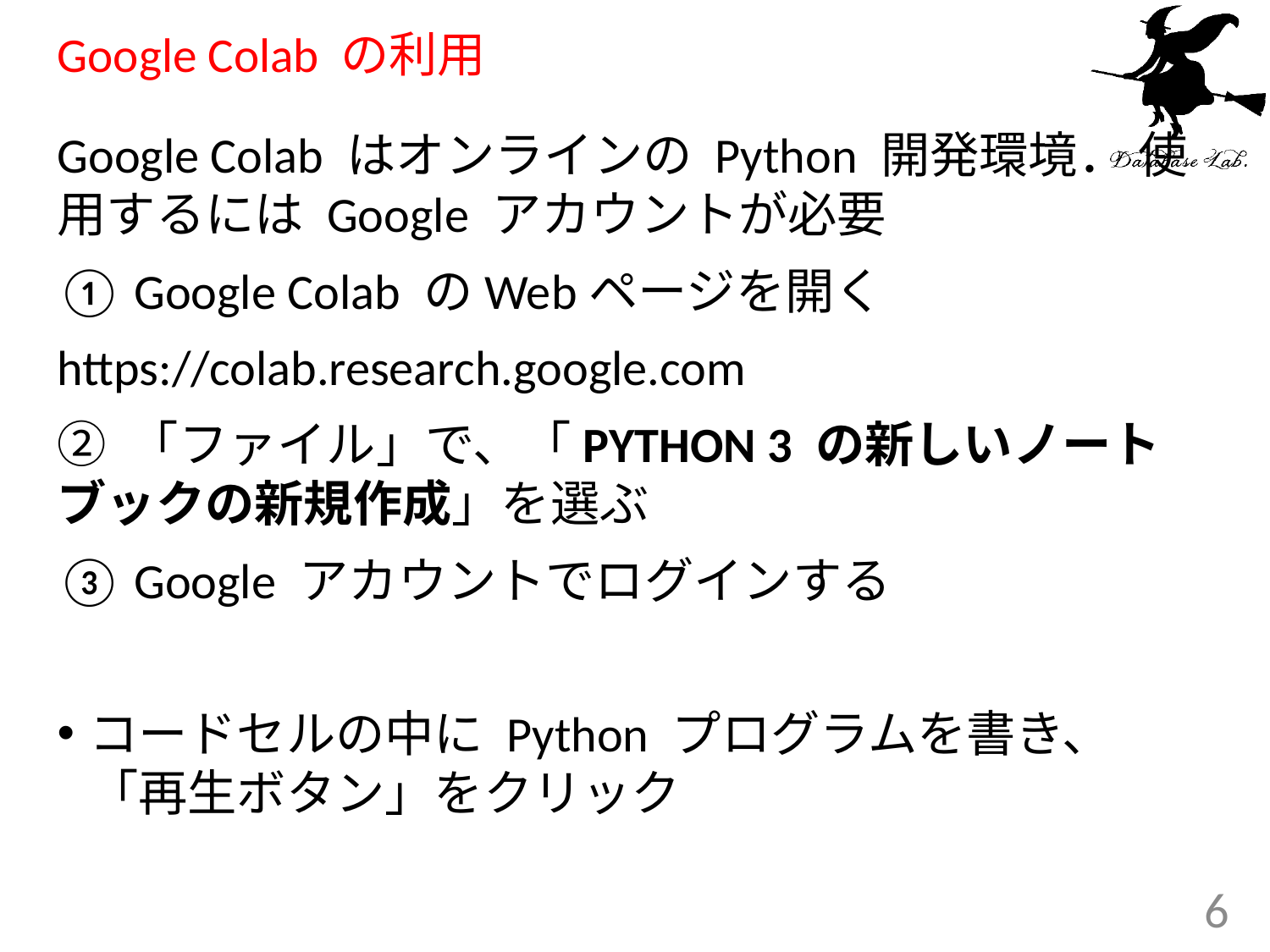

# Google Colab の利用
Google Colab はオンラインの Python 開発環境． 使用するには Google アカウントが必要
① Google Colab のWebページを開く
https://colab.research.google.com
② 「ファイル」で、「PYTHON 3 の新しいノートブックの新規作成」を選ぶ
③ Google アカウントでログインする

コードセルの中に Python プログラムを書き、「再生ボタン」をクリック
6